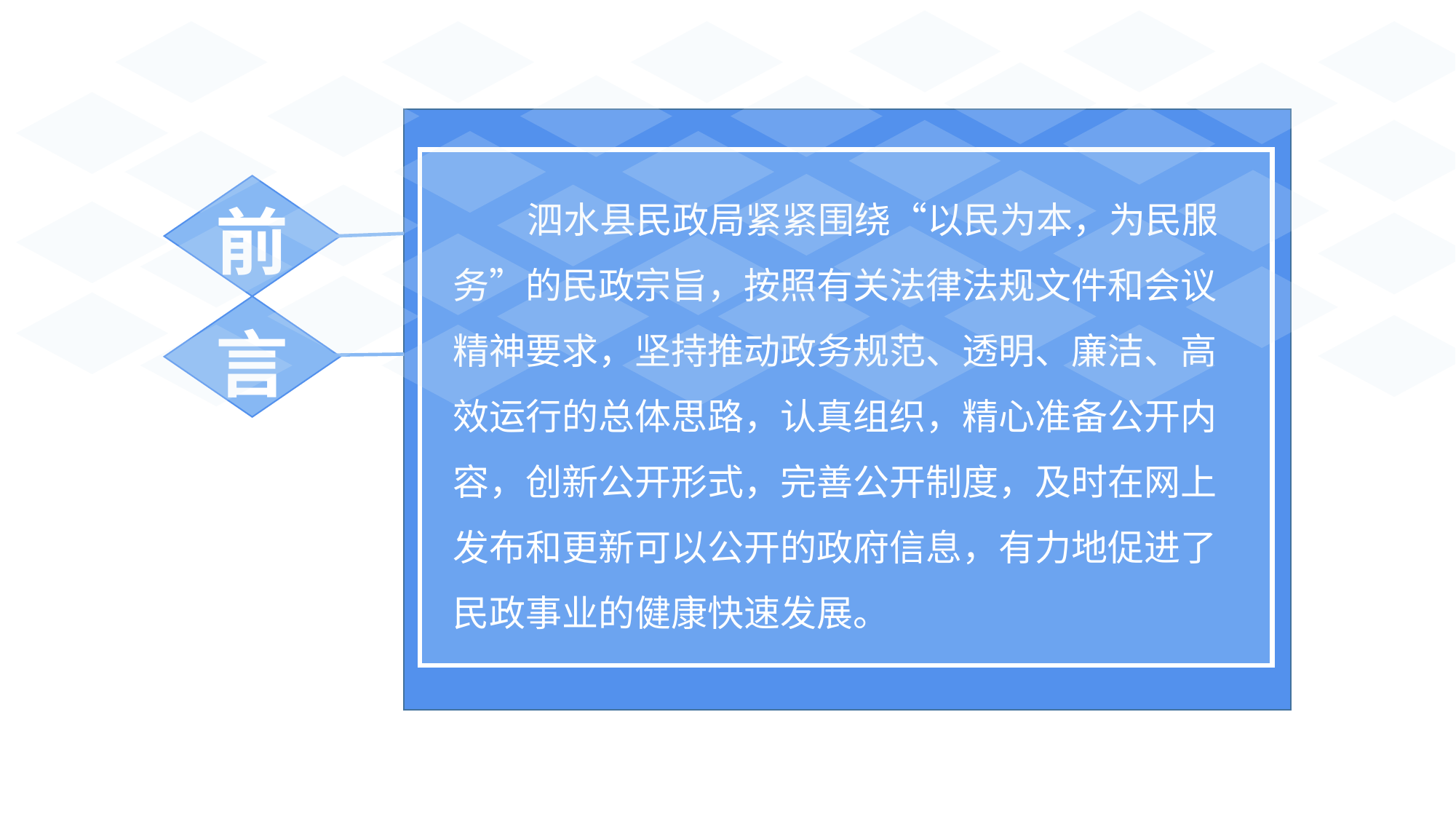

泗水县民政局紧紧围绕“以民为本，为民服务”的民政宗旨，按照有关法律法规文件和会议精神要求，坚持推动政务规范、透明、廉洁、高效运行的总体思路，认真组织，精心准备公开内容，创新公开形式，完善公开制度，及时在网上发布和更新可以公开的政府信息，有力地促进了民政事业的健康快速发展。

前
言